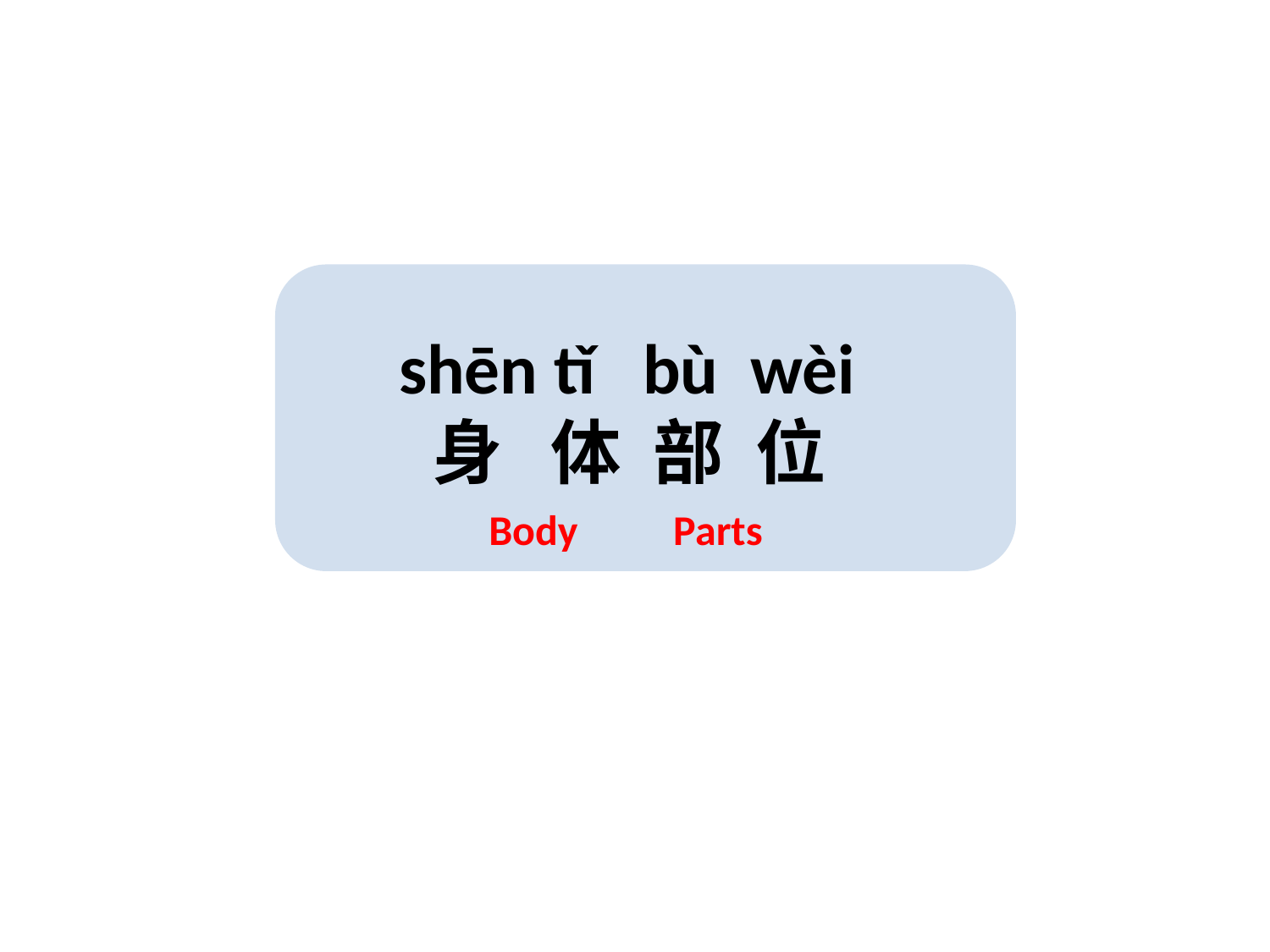

shēn tǐ   bù  wèi
  身   体  部  位
Body          Parts